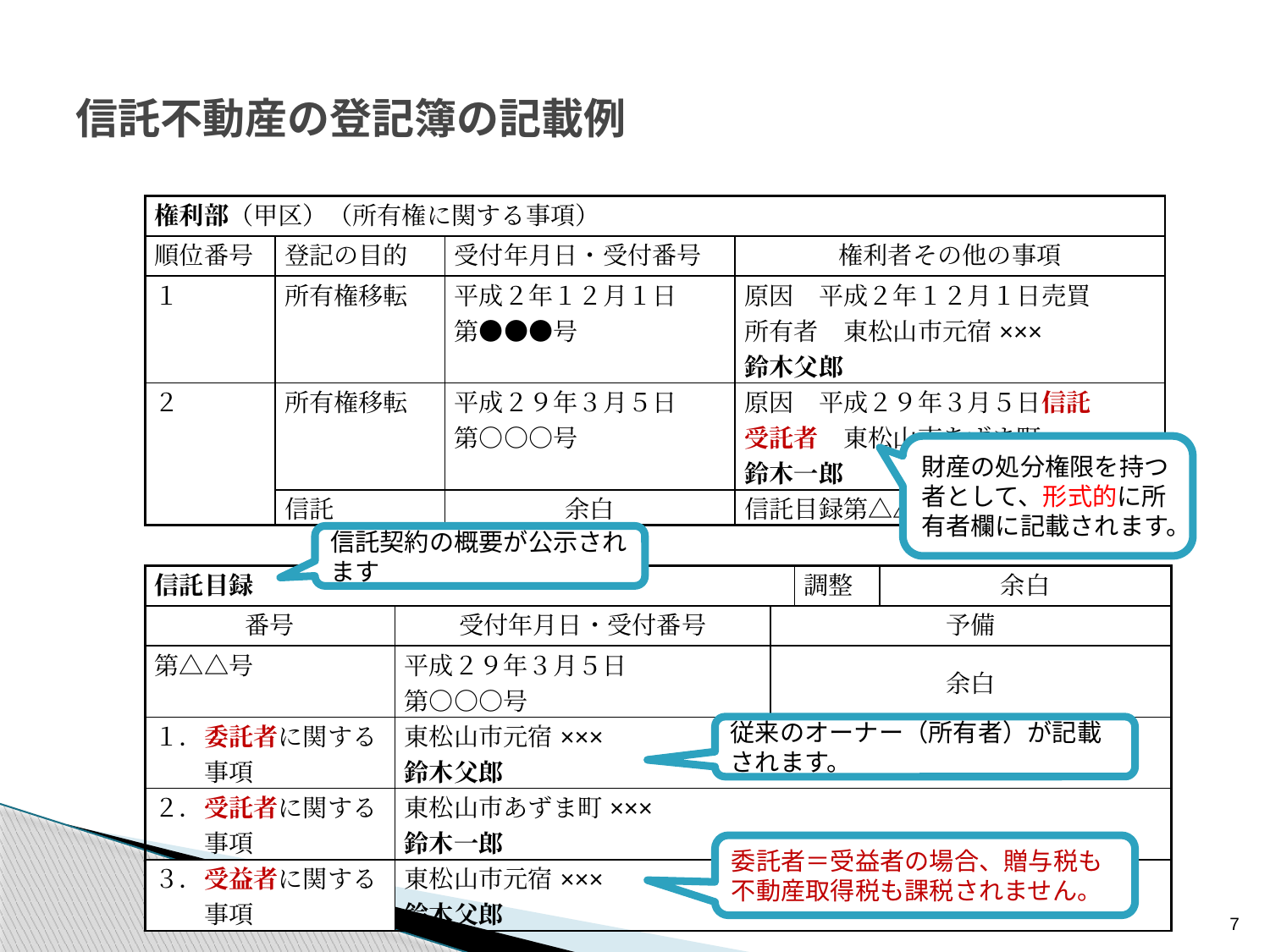

# 信託不動産の登記簿の記載例
| 権利部（甲区）（所有権に関する事項） |  |  |  |
| --- | --- | --- | --- |
| 順位番号 | 登記の目的 | 受付年月日・受付番号 | 権利者その他の事項 |
| １ | 所有権移転 | 平成２年１２月１日 第●●●号 | 原因　平成２年１２月１日売買 所有者　東松山市元宿××× 鈴木父郎 |
| ２ | 所有権移転 | 平成２９年３月５日 第○○○号 | 原因　平成２９年３月５日信託 受託者　東松山市あずま町××× 鈴木一郎 |
|  | 信託 | 余白 | 信託目録第△△号 |

財産の処分権限を持つ者として、形式的に所有者欄に記載されます。
信託契約の概要が公示されます
| 信託目録 |  |  | 調整 | 余白 |
| --- | --- | --- | --- | --- |
| 番号 | 受付年月日・受付番号 | 予備 |  |  |
| 第△△号 | 平成２９年３月５日 第○○○号 | 余白 |  |  |
| １．委託者に関する 　　事項 | 東松山市元宿××× 鈴木父郎 |  |  |  |
| ２．受託者に関する 　　事項 | 東松山市あずま町××× 鈴木一郎 |  |  |  |
| ３．受益者に関する 　　事項 | 東松山市元宿××× 鈴木父郎 |  |  |  |
従来のオーナー（所有者）が記載されます。
委託者＝受益者の場合、贈与税も不動産取得税も課税されません。
7